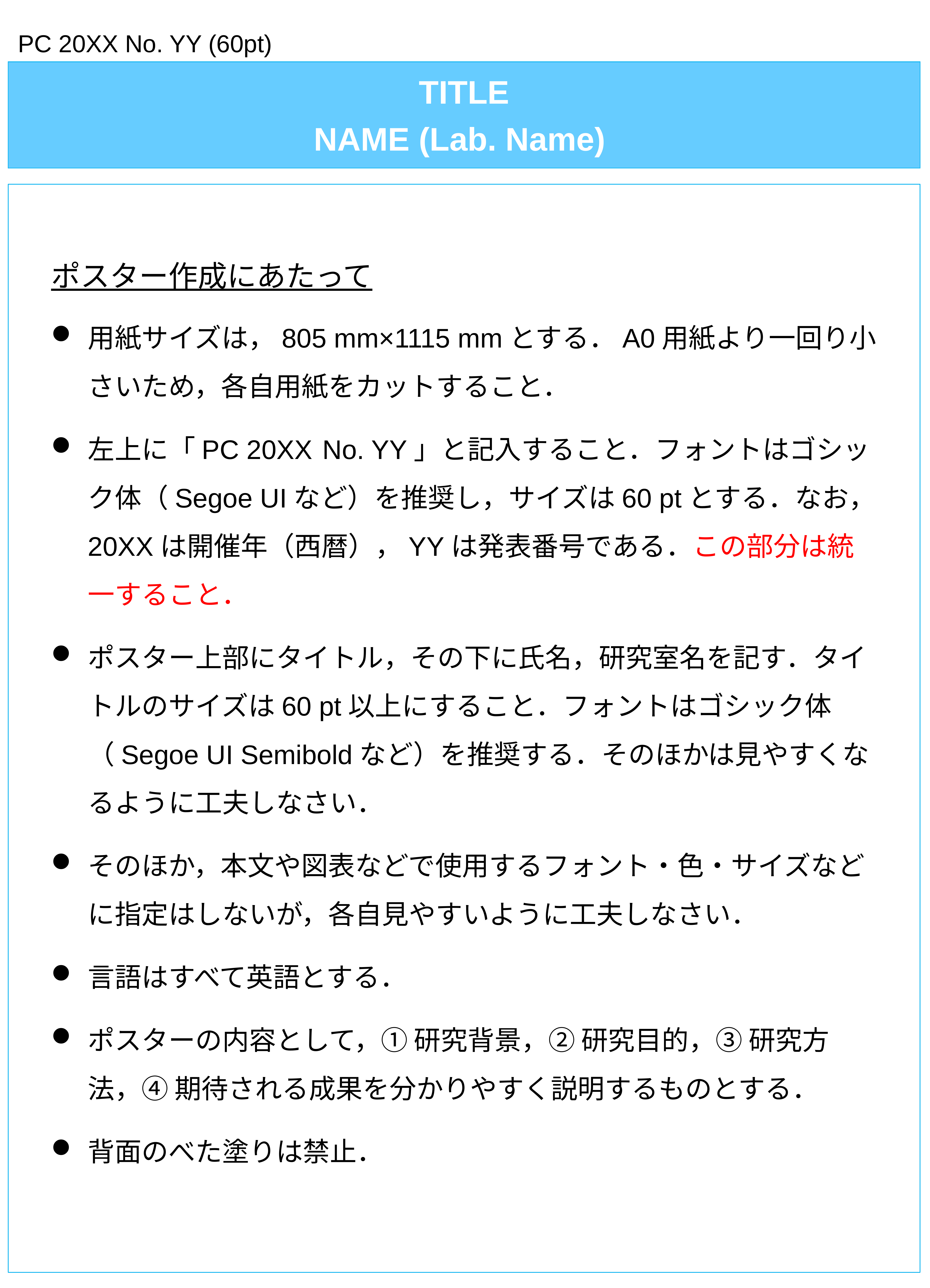

PC 20XX No. YY (60pt)
TITLE
NAME (Lab. Name)

ポスター作成にあたって
用紙サイズは，805 mm×1115 mmとする．A0用紙より一回り小さいため，各自用紙をカットすること．
左上に「PC 20XX	No. YY」と記入すること．フォントはゴシック体（Segoe UIなど）を推奨し，サイズは60 ptとする．なお， 20XXは開催年（西暦），YYは発表番号である．この部分は統一すること．
ポスター上部にタイトル，その下に氏名，研究室名を記す．タイトルのサイズは60 pt以上にすること．フォントはゴシック体（Segoe UI Semiboldなど）を推奨する．そのほかは見やすくなるように工夫しなさい．
そのほか，本文や図表などで使用するフォント・色・サイズなどに指定はしないが，各自見やすいように工夫しなさい．
言語はすべて英語とする．
ポスターの内容として，① 研究背景，② 研究目的，③ 研究方法，④ 期待される成果を分かりやすく説明するものとする．
背面のべた塗りは禁止．